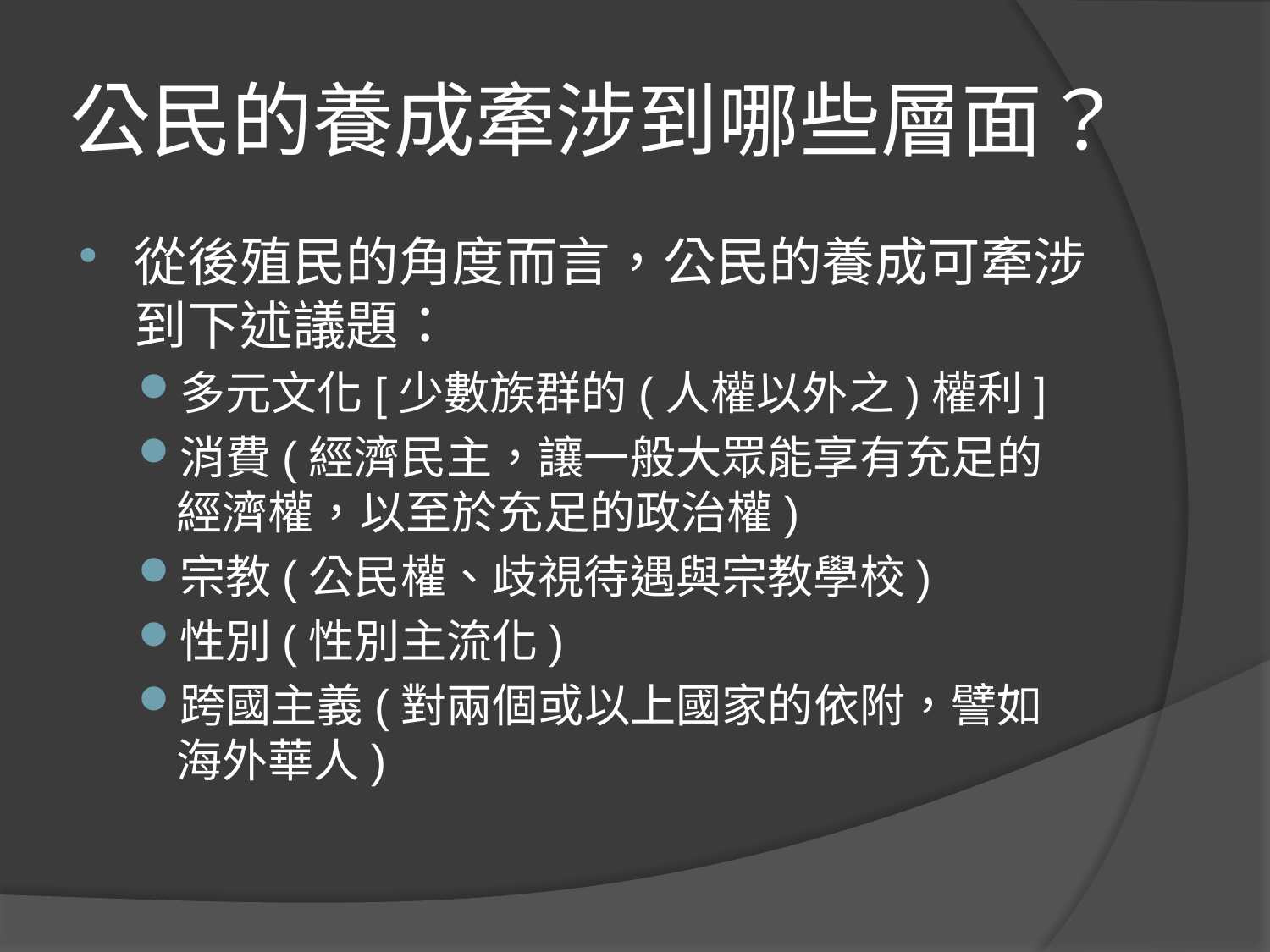

# 公民的養成牽涉到哪些層面？
從後殖民的角度而言，公民的養成可牽涉到下述議題：
多元文化[少數族群的(人權以外之)權利]
消費(經濟民主，讓一般大眾能享有充足的經濟權，以至於充足的政治權)
宗教(公民權、歧視待遇與宗教學校)
性別(性別主流化)
跨國主義(對兩個或以上國家的依附，譬如海外華人)